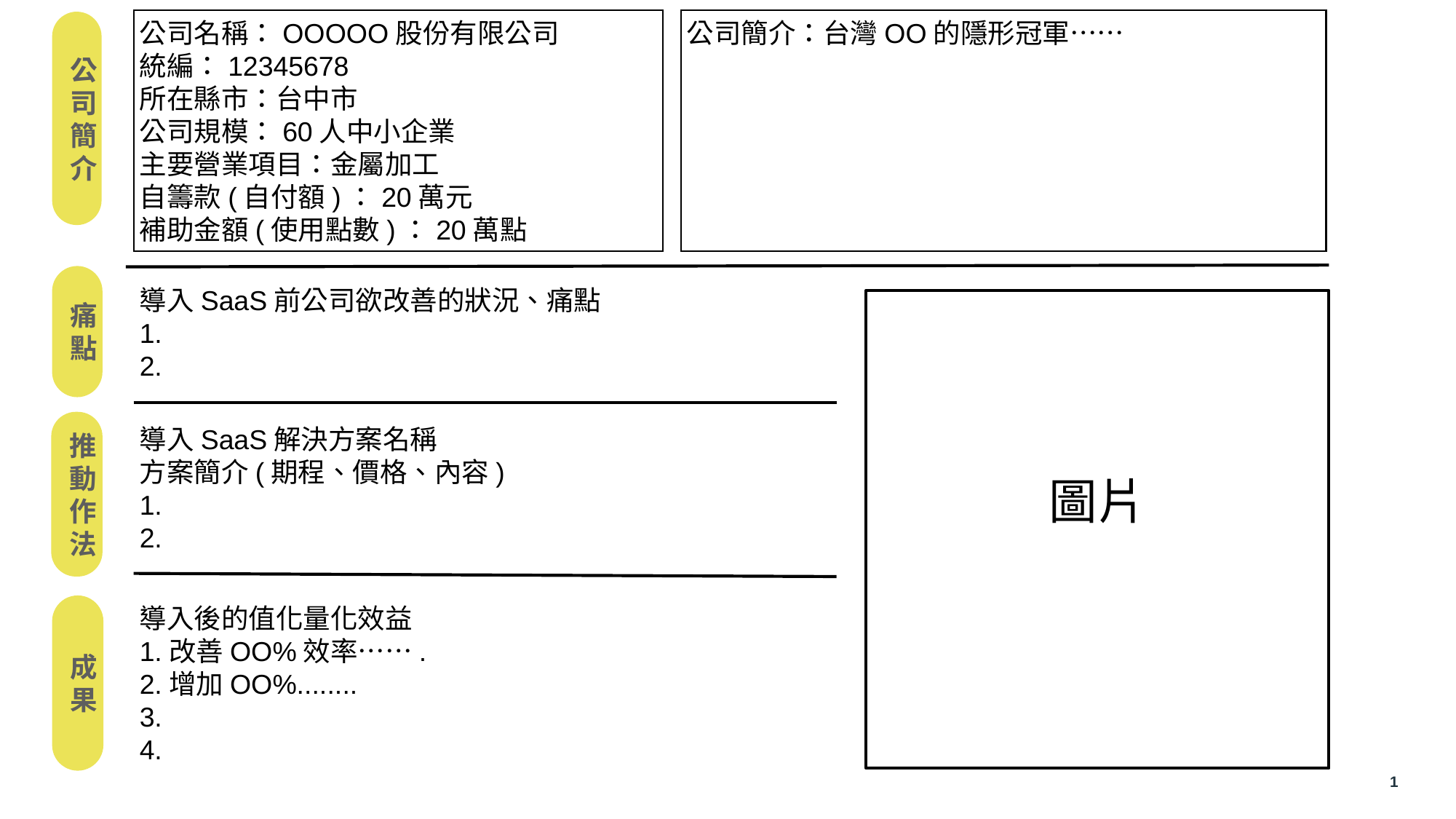

公司簡介：台灣OO的隱形冠軍……

公司名稱：OOOOO股份有限公司
統編：12345678
所在縣市：台中市
公司規模：60人中小企業
主要營業項目：金屬加工
自籌款(自付額)：20萬元
補助金額(使用點數)：20萬點
公司簡介
痛點
導入SaaS前公司欲改善的狀況、痛點
1.
2.

圖片

推動作法
導入SaaS解決方案名稱
方案簡介(期程、價格、內容)
1.
2.
成果
導入後的值化量化效益
1.改善OO%效率…….
2.增加OO%........
3.
4.